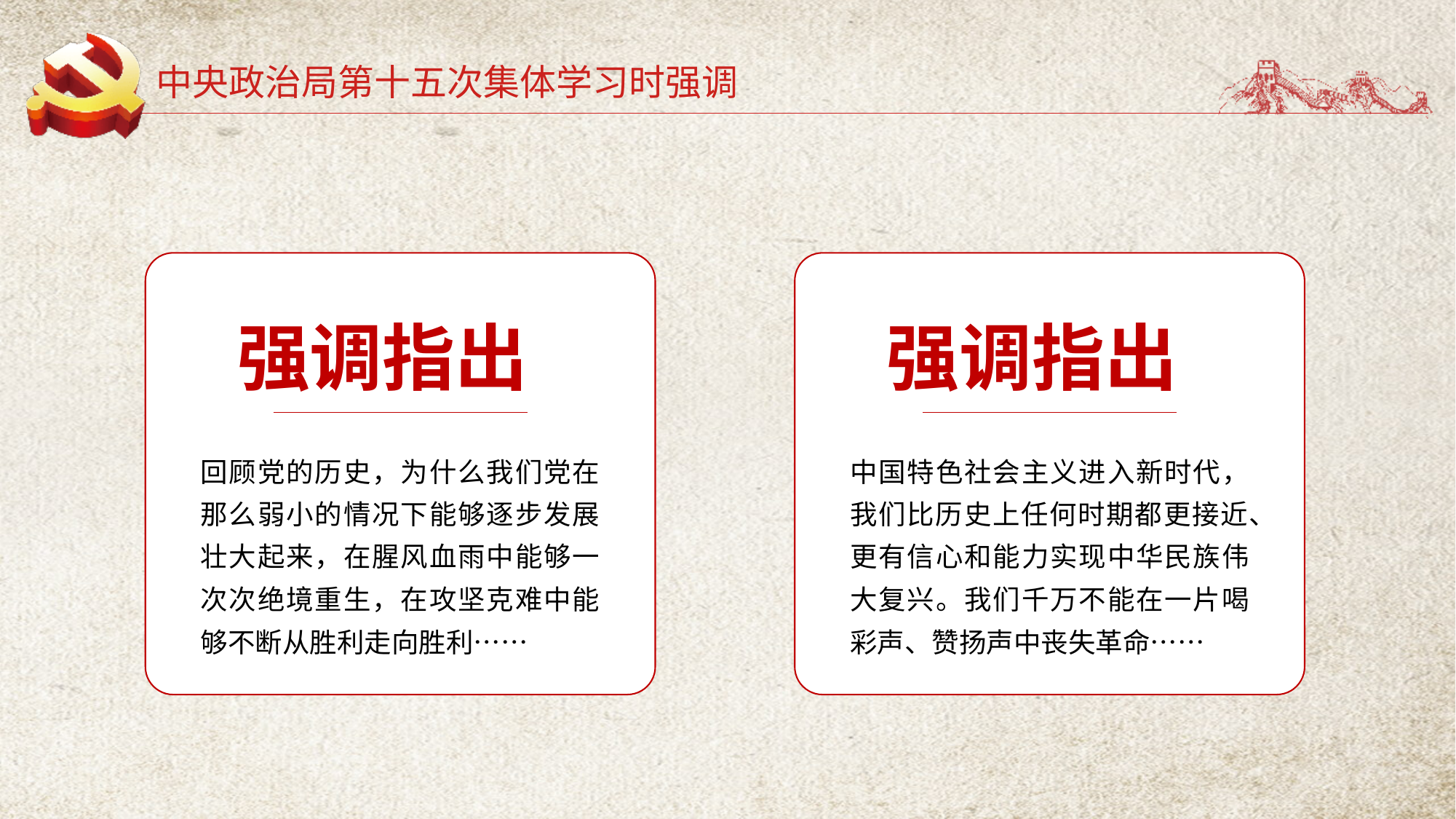

中央政治局第十五次集体学习时强调

强调指出
强调指出
回顾党的历史，为什么我们党在那么弱小的情况下能够逐步发展壮大起来，在腥风血雨中能够一次次绝境重生，在攻坚克难中能够不断从胜利走向胜利……
中国特色社会主义进入新时代，我们比历史上任何时期都更接近、更有信心和能力实现中华民族伟大复兴。我们千万不能在一片喝彩声、赞扬声中丧失革命……